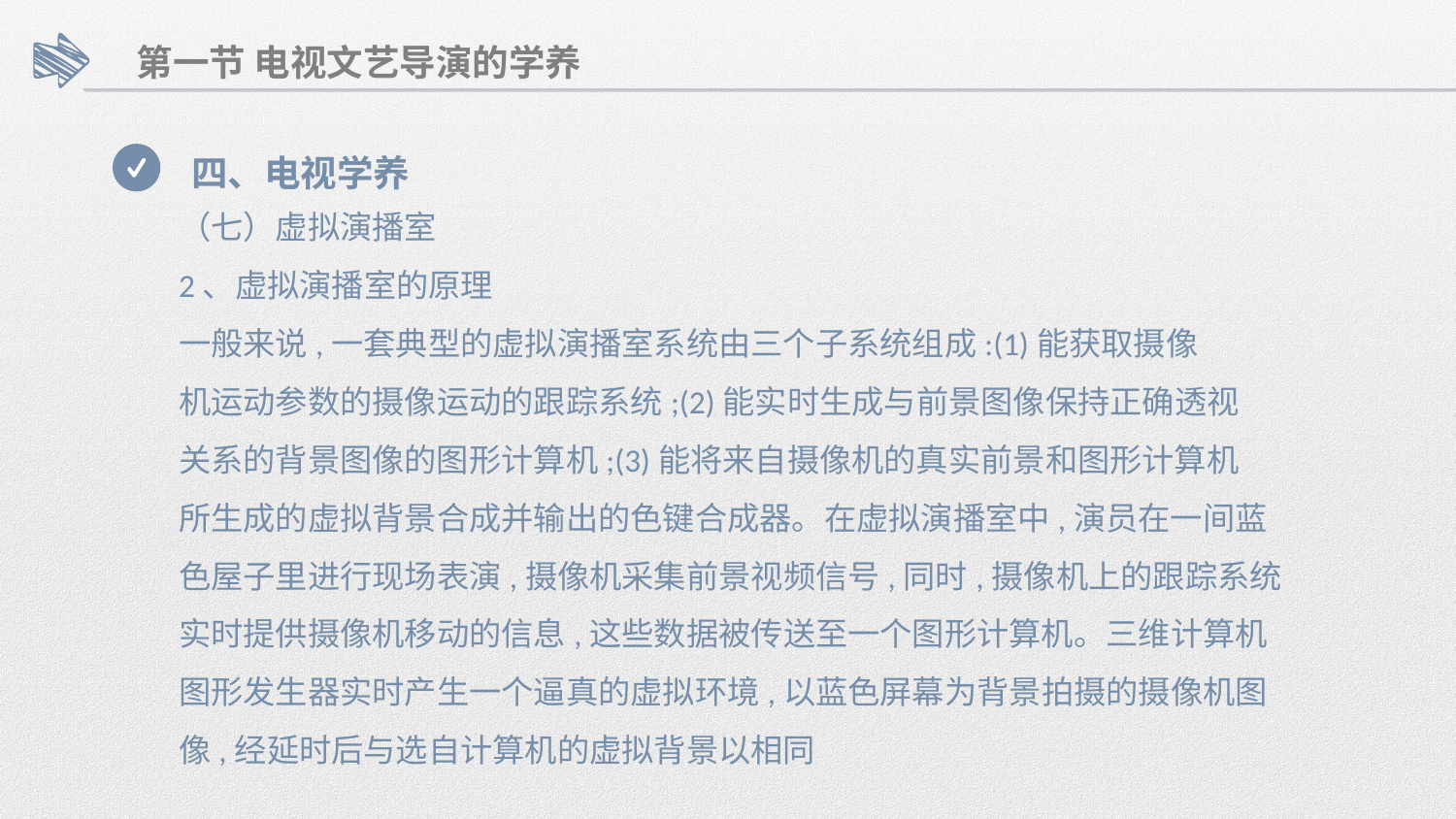

第一节 电视文艺导演的学养
四、电视学养

（七）虚拟演播室
2、虚拟演播室的原理
一般来说,一套典型的虚拟演播室系统由三个子系统组成:(1)能获取摄像
机运动参数的摄像运动的跟踪系统;(2)能实时生成与前景图像保持正确透视
关系的背景图像的图形计算机;(3)能将来自摄像机的真实前景和图形计算机
所生成的虚拟背景合成并输出的色键合成器。在虚拟演播室中,演员在一间蓝
色屋子里进行现场表演,摄像机采集前景视频信号,同时,摄像机上的跟踪系统
实时提供摄像机移动的信息,这些数据被传送至一个图形计算机。三维计算机
图形发生器实时产生一个逼真的虚拟环境,以蓝色屏幕为背景拍摄的摄像机图
像,经延时后与选自计算机的虚拟背景以相同